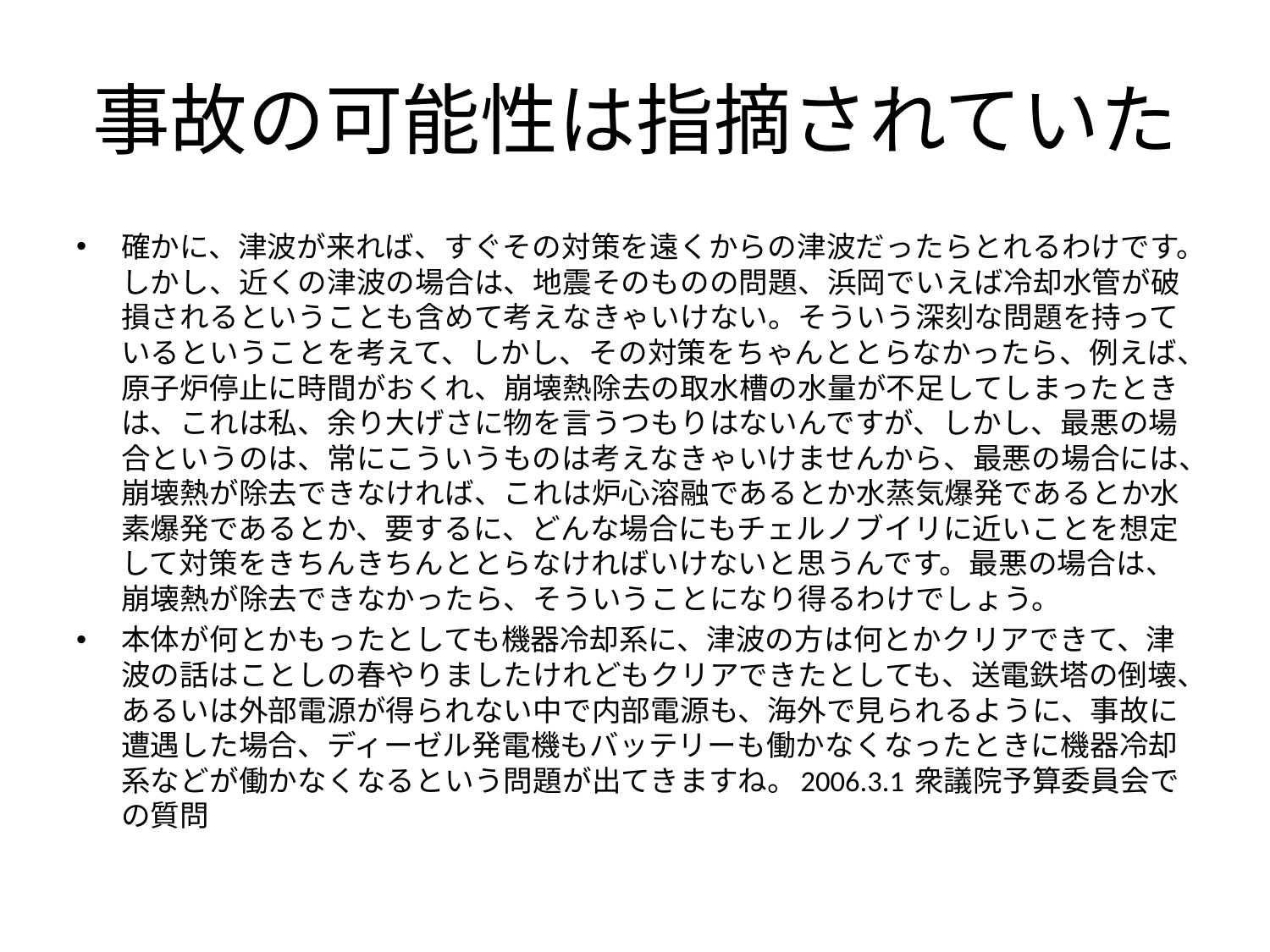

# 事故の可能性は指摘されていた
確かに、津波が来れば、すぐその対策を遠くからの津波だったらとれるわけです。しかし、近くの津波の場合は、地震そのものの問題、浜岡でいえば冷却水管が破損されるということも含めて考えなきゃいけない。そういう深刻な問題を持っているということを考えて、しかし、その対策をちゃんととらなかったら、例えば、原子炉停止に時間がおくれ、崩壊熱除去の取水槽の水量が不足してしまったときは、これは私、余り大げさに物を言うつもりはないんですが、しかし、最悪の場合というのは、常にこういうものは考えなきゃいけませんから、最悪の場合には、崩壊熱が除去できなければ、これは炉心溶融であるとか水蒸気爆発であるとか水素爆発であるとか、要するに、どんな場合にもチェルノブイリに近いことを想定して対策をきちんきちんととらなければいけないと思うんです。最悪の場合は、崩壊熱が除去できなかったら、そういうことになり得るわけでしょう。
本体が何とかもったとしても機器冷却系に、津波の方は何とかクリアできて、津波の話はことしの春やりましたけれどもクリアできたとしても、送電鉄塔の倒壊、あるいは外部電源が得られない中で内部電源も、海外で見られるように、事故に遭遇した場合、ディーゼル発電機もバッテリーも働かなくなったときに機器冷却系などが働かなくなるという問題が出てきますね。2006.3.1 衆議院予算委員会での質問